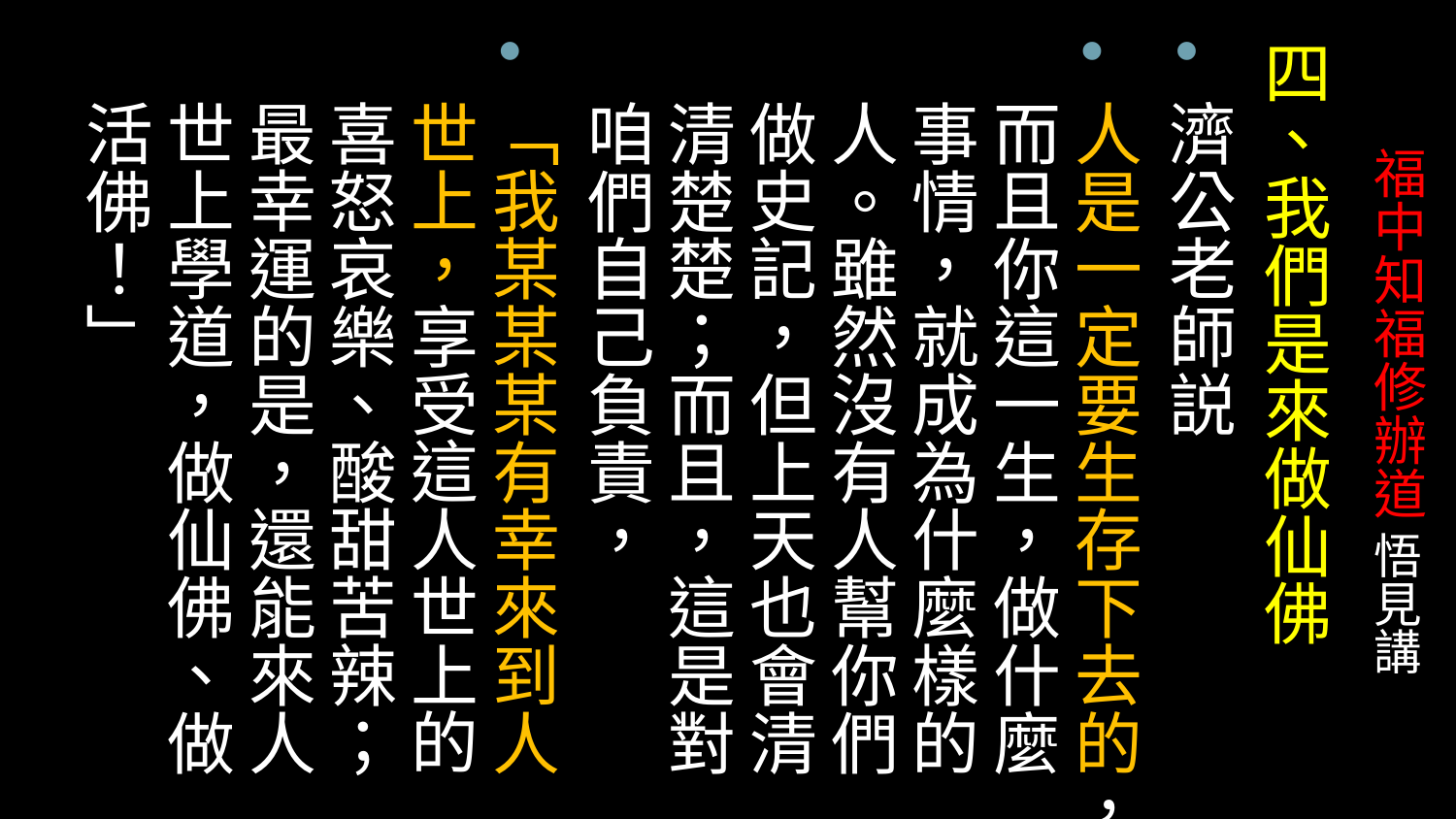

四、我們是來做仙佛
濟公老師説
人是一定要生存下去的，而且你這一生，做什麼事情，就成為什麼樣的人。雖然沒有人幫你們做史記，但上天也會清清楚楚；而且，這是對咱們自己負責，
「我某某某有幸來到人世上，享受這人世上的喜怒哀樂、酸甜苦辣；最幸運的是，還能來人世上學道，做仙佛、做活佛！」

# 福中知福修辦道 悟見講